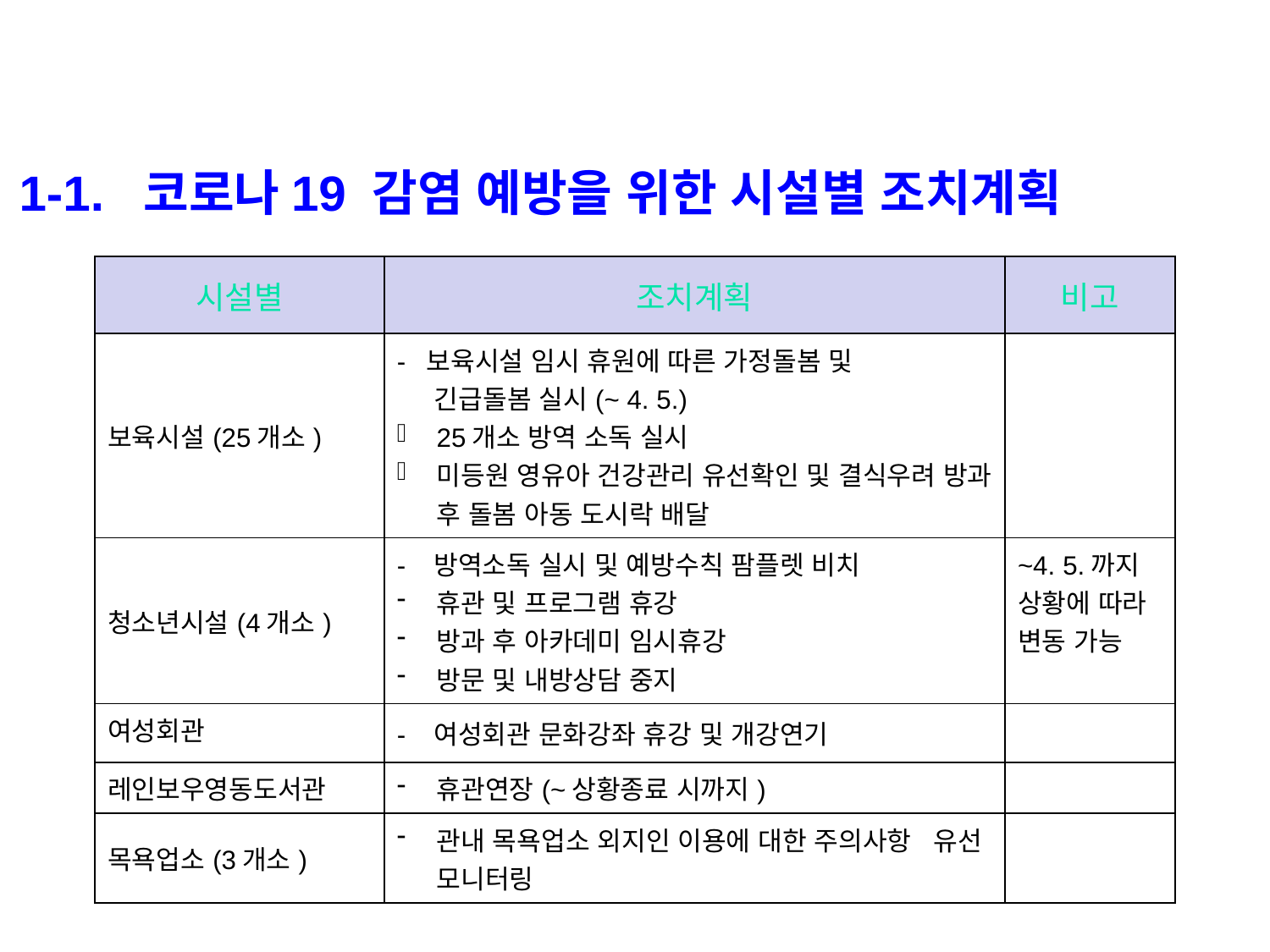

1-1.  코로나19 감염 예방을 위한 시설별 조치계획

| 시설별 | 조치계획 | 비고 |
| --- | --- | --- |
| 보육시설(25개소) | - 보육시설 임시 휴원에 따른 가정돌봄 및 긴급돌봄 실시(~ 4. 5.) 25개소 방역 소독 실시 미등원 영유아 건강관리 유선확인 및 결식우려 방과 후 돌봄 아동 도시락 배달 |  |
| 청소년시설(4개소) | - 방역소독 실시 및 예방수칙 팜플렛 비치 휴관 및 프로그램 휴강 방과 후 아카데미 임시휴강 방문 및 내방상담 중지 | ~4. 5.까지 상황에 따라 변동 가능 |
| 여성회관 | - 여성회관 문화강좌 휴강 및 개강연기 |  |
| 레인보우영동도서관 | 휴관연장(~상황종료 시까지) |  |
| 목욕업소(3개소) | 관내 목욕업소 외지인 이용에 대한 주의사항 유선 모니터링 |  |